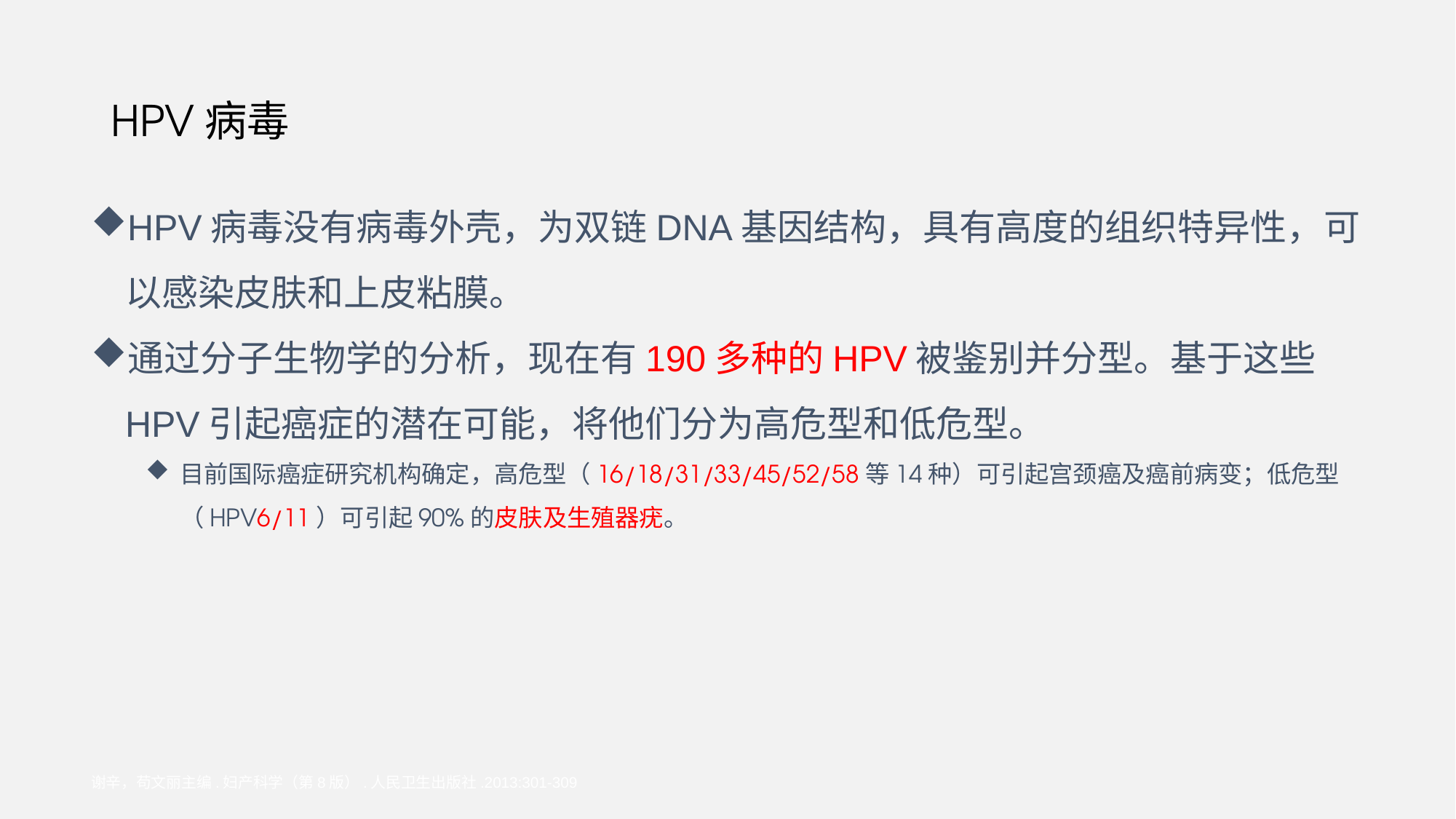

# HPV病毒
HPV病毒没有病毒外壳，为双链DNA基因结构，具有高度的组织特异性，可以感染皮肤和上皮粘膜。
通过分子生物学的分析，现在有190多种的HPV被鉴别并分型。基于这些HPV引起癌症的潜在可能，将他们分为高危型和低危型。
目前国际癌症研究机构确定，高危型（16/18/31/33/45/52/58等14种）可引起宫颈癌及癌前病变；低危型（HPV6/11）可引起90%的皮肤及生殖器疣。

谢辛，苟文丽主编.妇产科学（第8版）.人民卫生出版社.2013:301-309